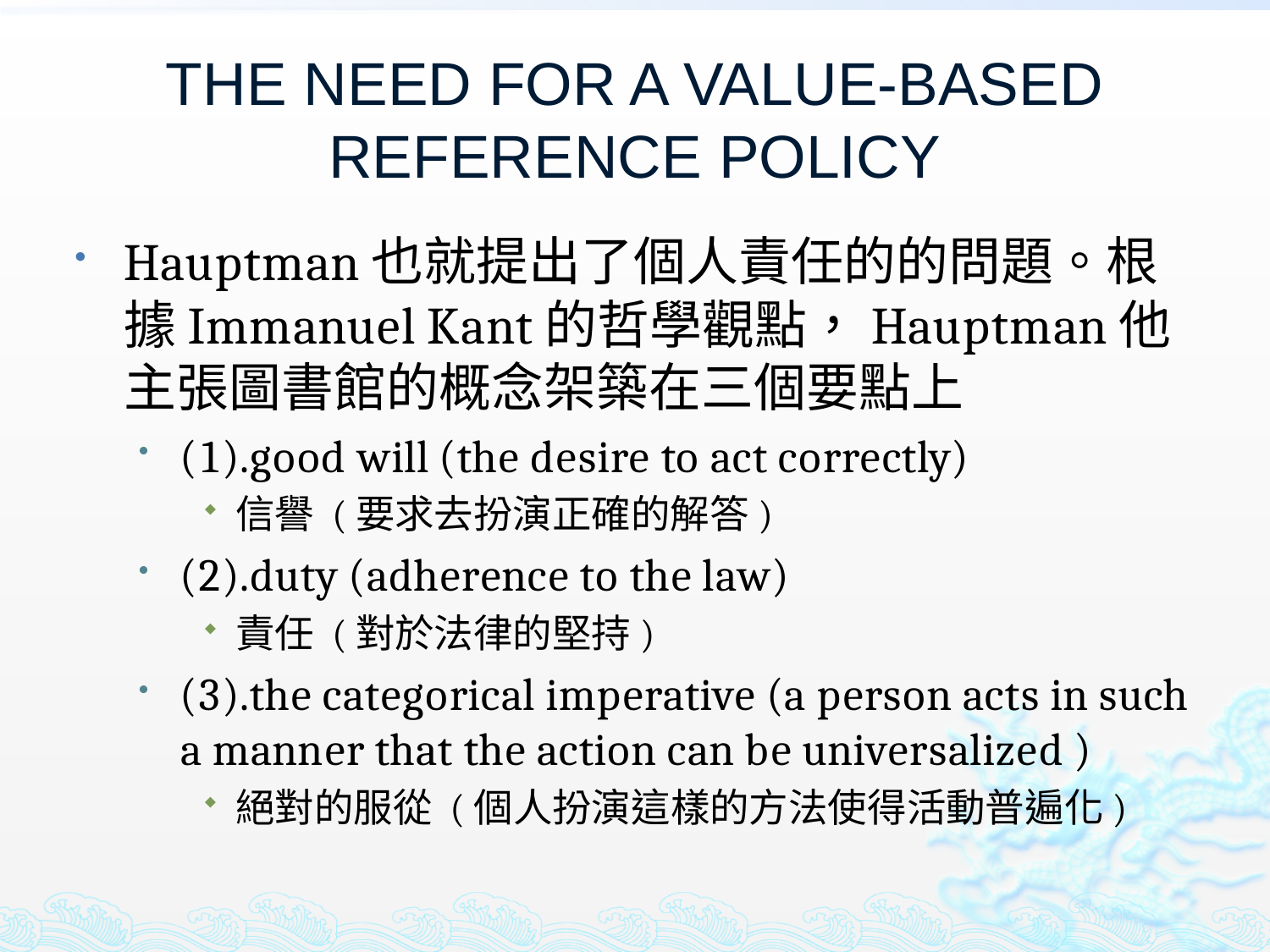

# THE NEED FOR A VALUE-BASED REFERENCE POLICY
Hauptman也就提出了個人責任的的問題。根據Immanuel Kant的哲學觀點，Hauptman他主張圖書館的概念架築在三個要點上
(1).good will (the desire to act correctly)
信譽 (要求去扮演正確的解答)
(2).duty (adherence to the law)
責任 (對於法律的堅持)
(3).the categorical imperative (a person acts in such a manner that the action can be universalized )
絕對的服從 (個人扮演這樣的方法使得活動普遍化)